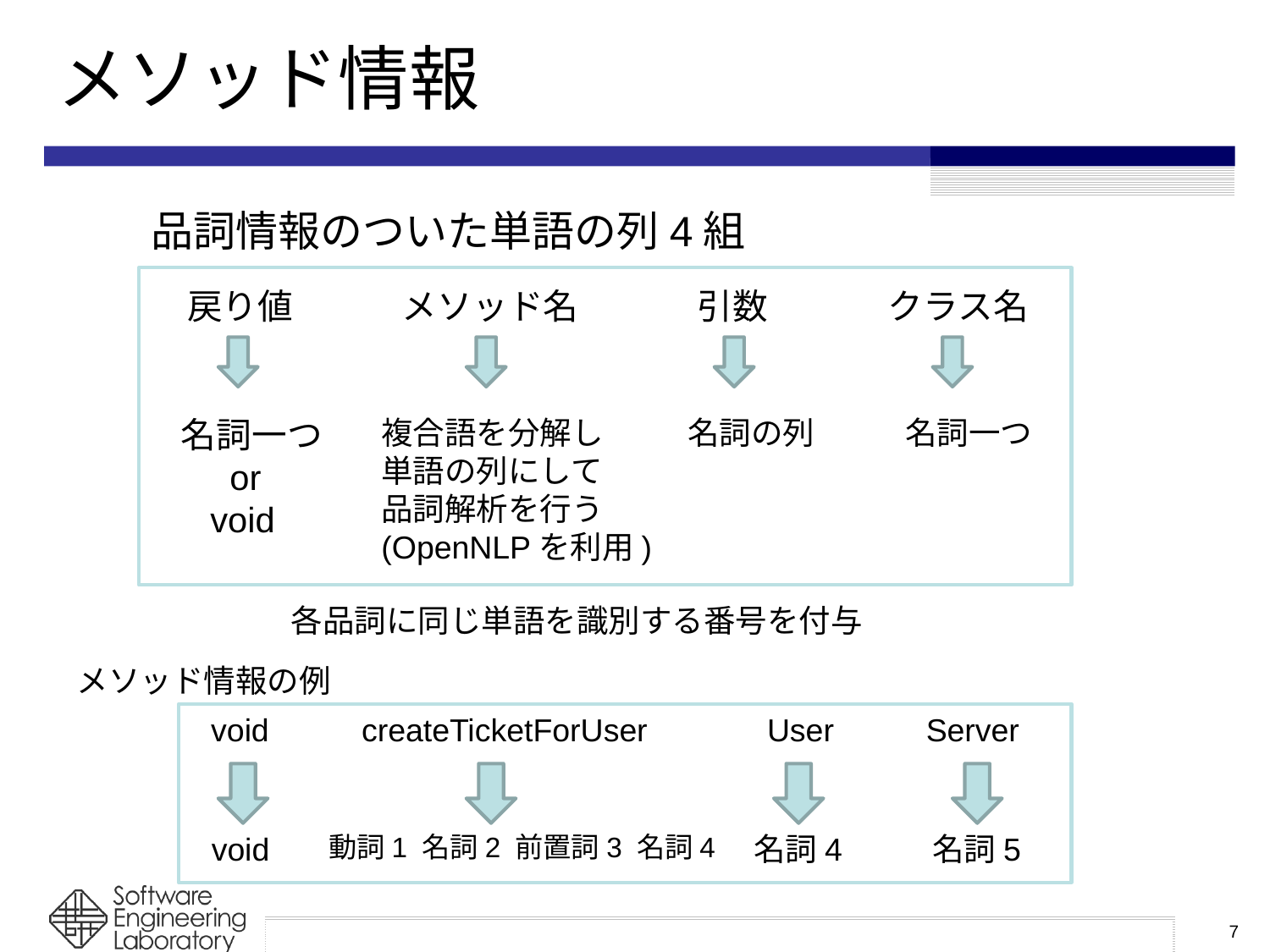

# メソッド情報
品詞情報のついた単語の列4組

戻り値
メソッド名
引数
クラス名

名詞一つ
     or
   void
複合語を分解し
単語の列にして
品詞解析を行う
(OpenNLPを利用)
名詞の列
名詞一つ
各品詞に同じ単語を識別する番号を付与
メソッド情報の例

void
createTicketForUser
User
Server

void
動詞1 名詞2 前置詞3 名詞4
名詞4
名詞5
7